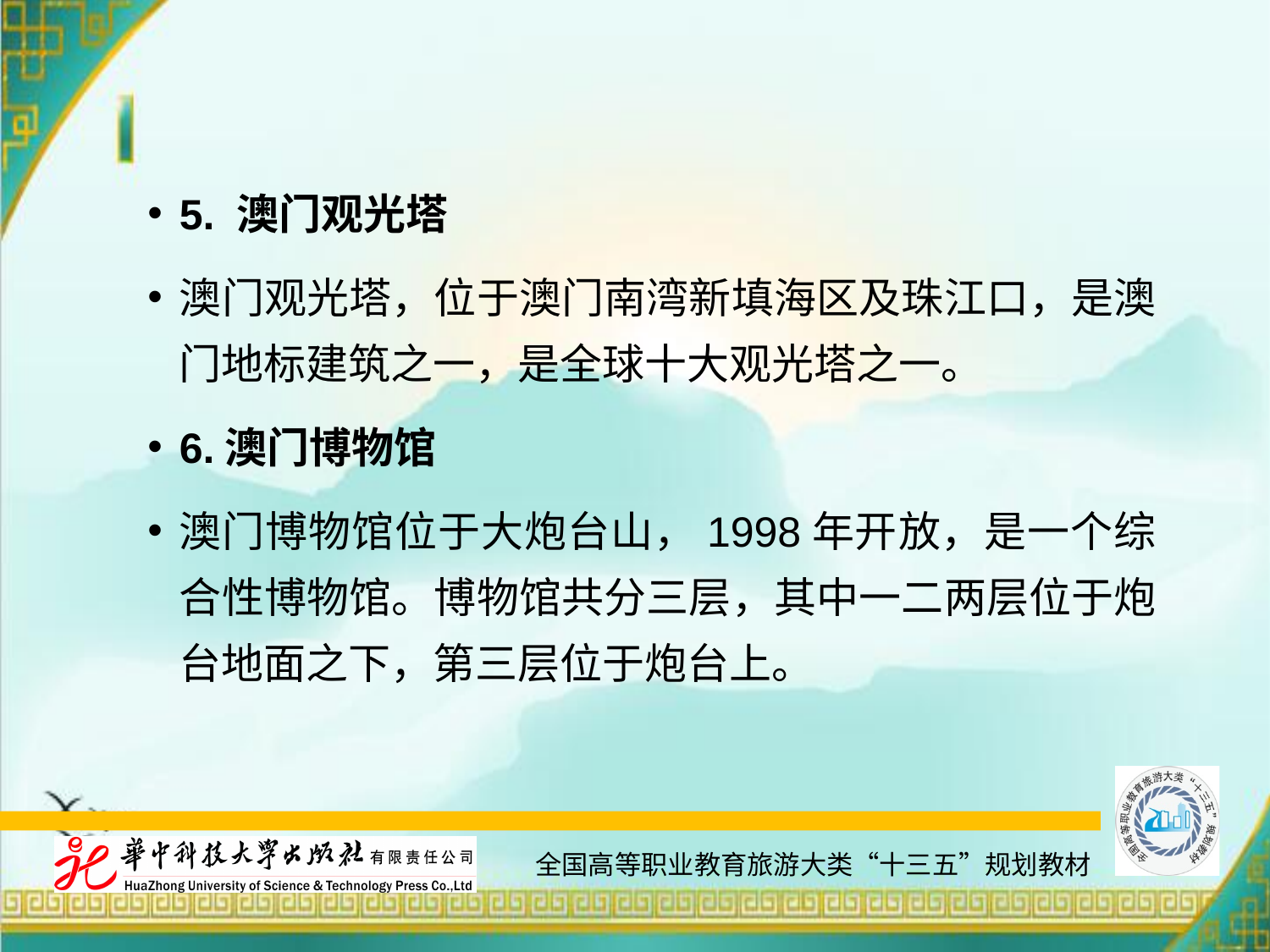

#
5. 澳门观光塔
澳门观光塔，位于澳门南湾新填海区及珠江口，是澳门地标建筑之一，是全球十大观光塔之一。
6.澳门博物馆
澳门博物馆位于大炮台山，1998年开放，是一个综合性博物馆。博物馆共分三层，其中一二两层位于炮台地面之下，第三层位于炮台上。